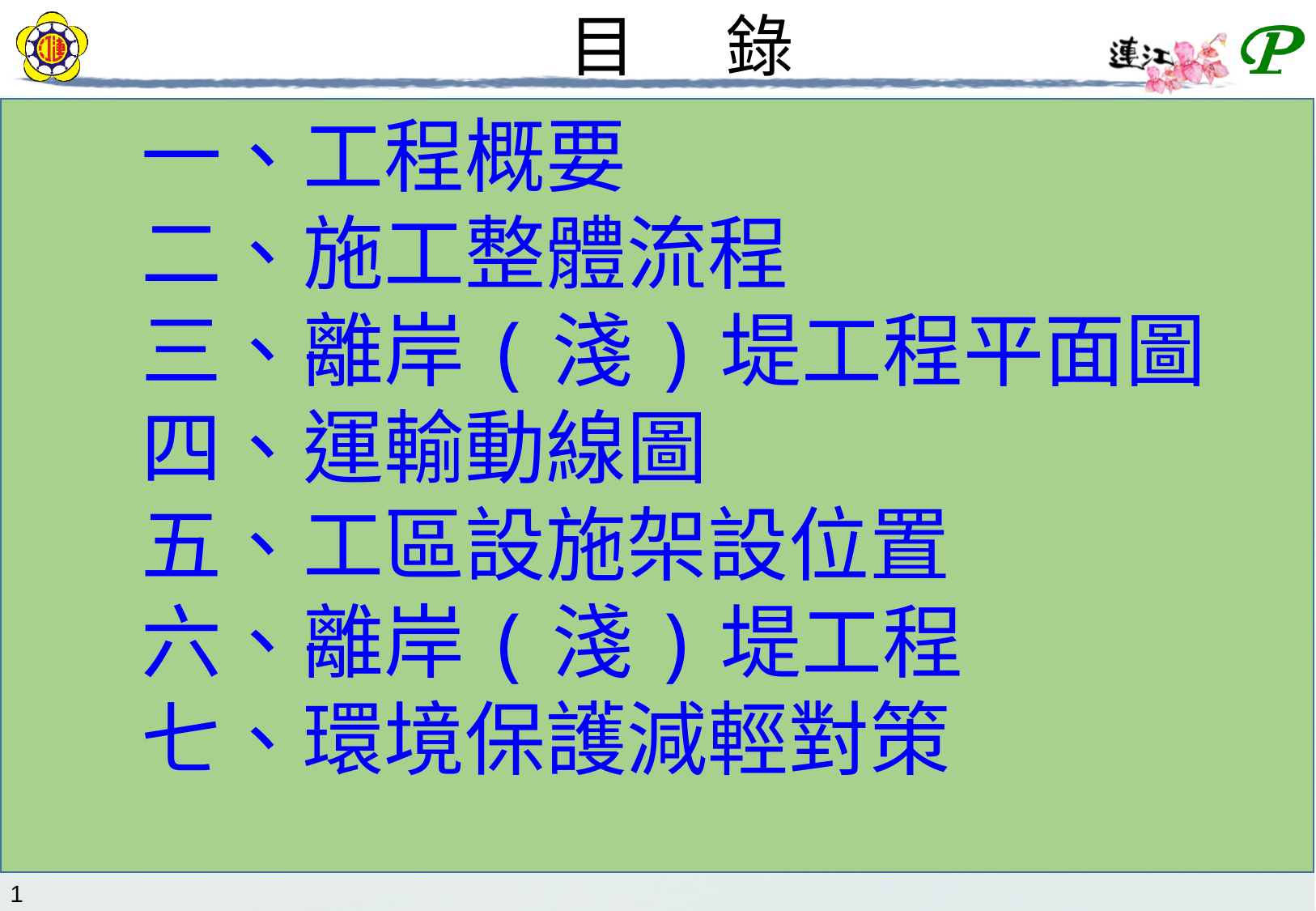

# 目      錄
      一、工程概要
      二、施工整體流程
      三、離岸(淺)堤工程平面圖
      四、運輸動線圖
      五、工區設施架設位置
      六、離岸(淺)堤工程
      七、環境保護減輕對策

1